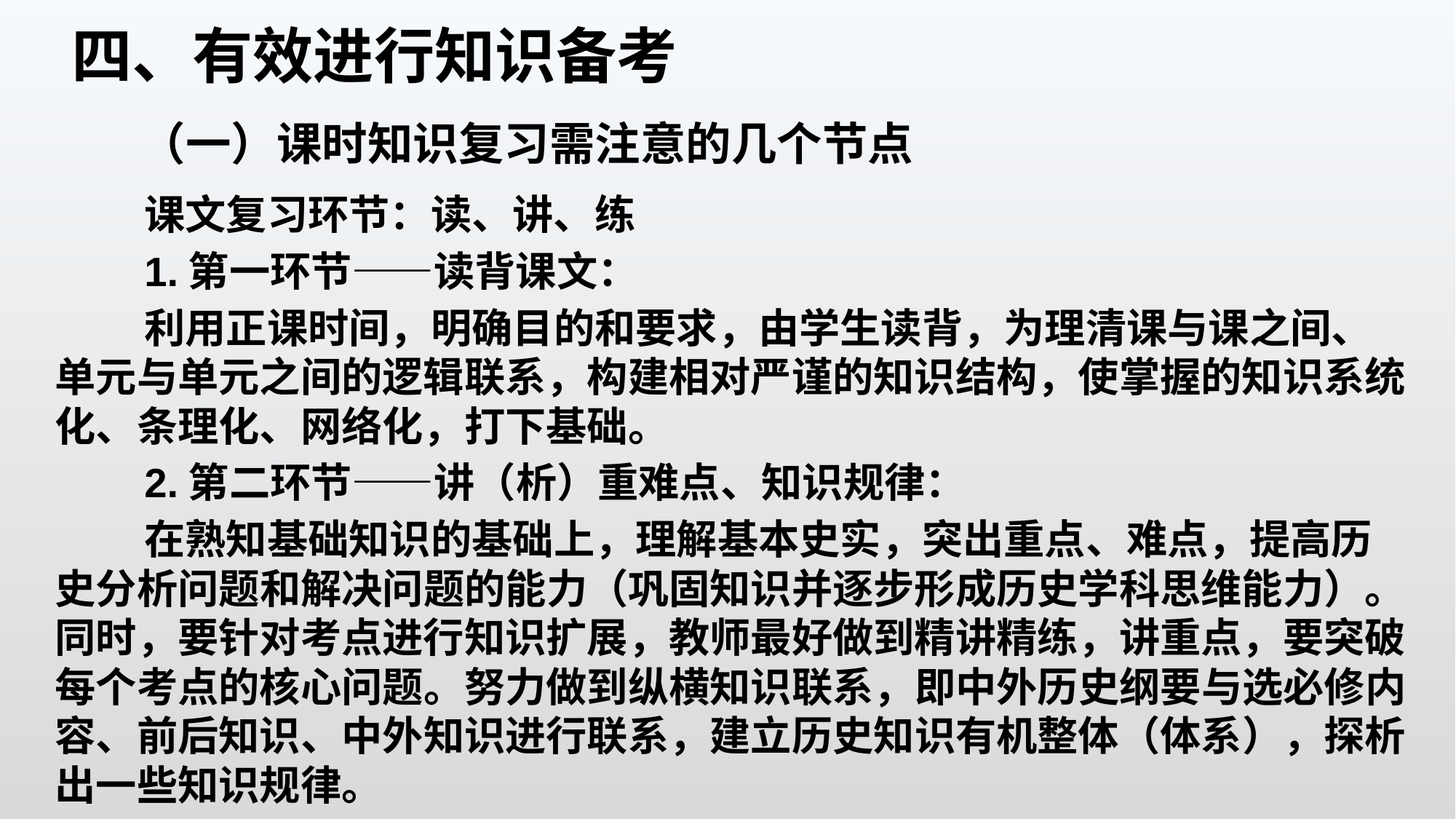

四、有效进行知识备考
（一）课时知识复习需注意的几个节点
课文复习环节：读、讲、练
1.第一环节——读背课文：
利用正课时间，明确目的和要求，由学生读背，为理清课与课之间、单元与单元之间的逻辑联系，构建相对严谨的知识结构，使掌握的知识系统化、条理化、网络化，打下基础。
2.第二环节——讲（析）重难点、知识规律：
在熟知基础知识的基础上，理解基本史实，突出重点、难点，提高历史分析问题和解决问题的能力（巩固知识并逐步形成历史学科思维能力）。同时，要针对考点进行知识扩展，教师最好做到精讲精练，讲重点，要突破每个考点的核心问题。努力做到纵横知识联系，即中外历史纲要与选必修内容、前后知识、中外知识进行联系，建立历史知识有机整体（体系），探析出一些知识规律。